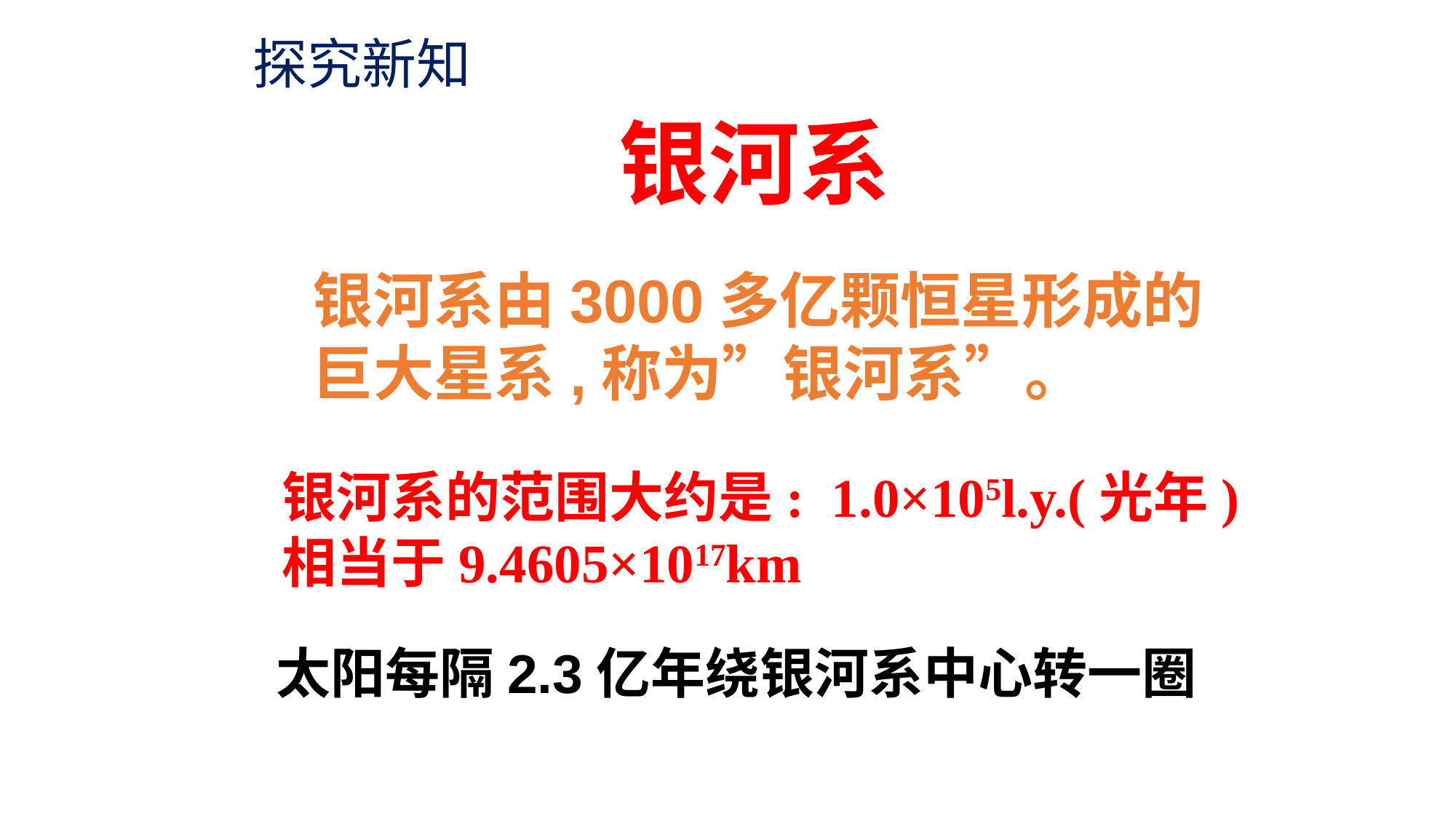

探究新知
银河系
银河系由3000多亿颗恒星形成的巨大星系,称为”银河系”。
银河系的范围大约是:  1.0×105l.y.(光年)
相当于9.4605×1017km
太阳每隔2.3亿年绕银河系中心转一圈